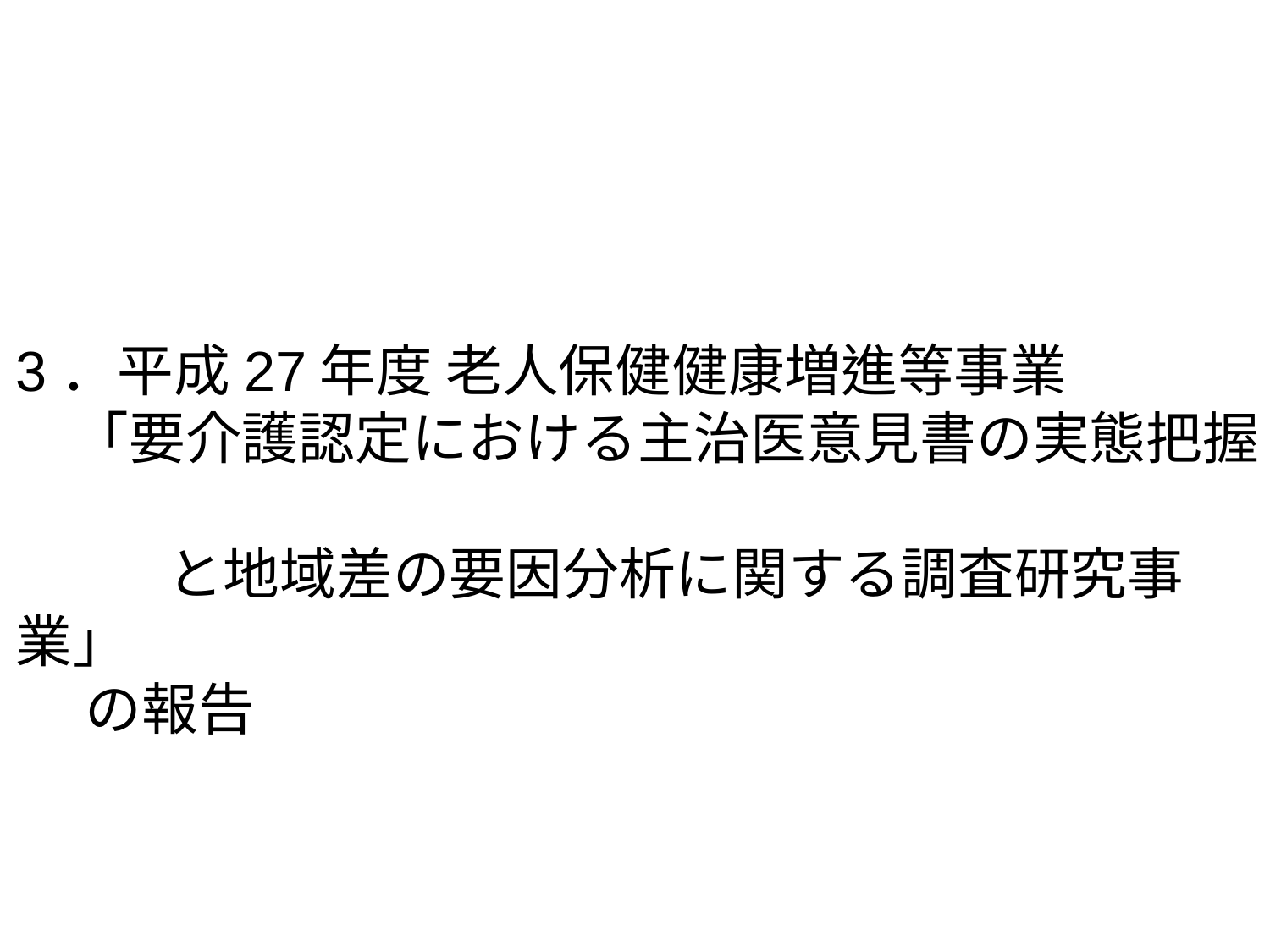

3．平成27年度 老人保健健康増進等事業
　「要介護認定における主治医意見書の実態把握
　　   と地域差の要因分析に関する調査研究事業」
　 の報告